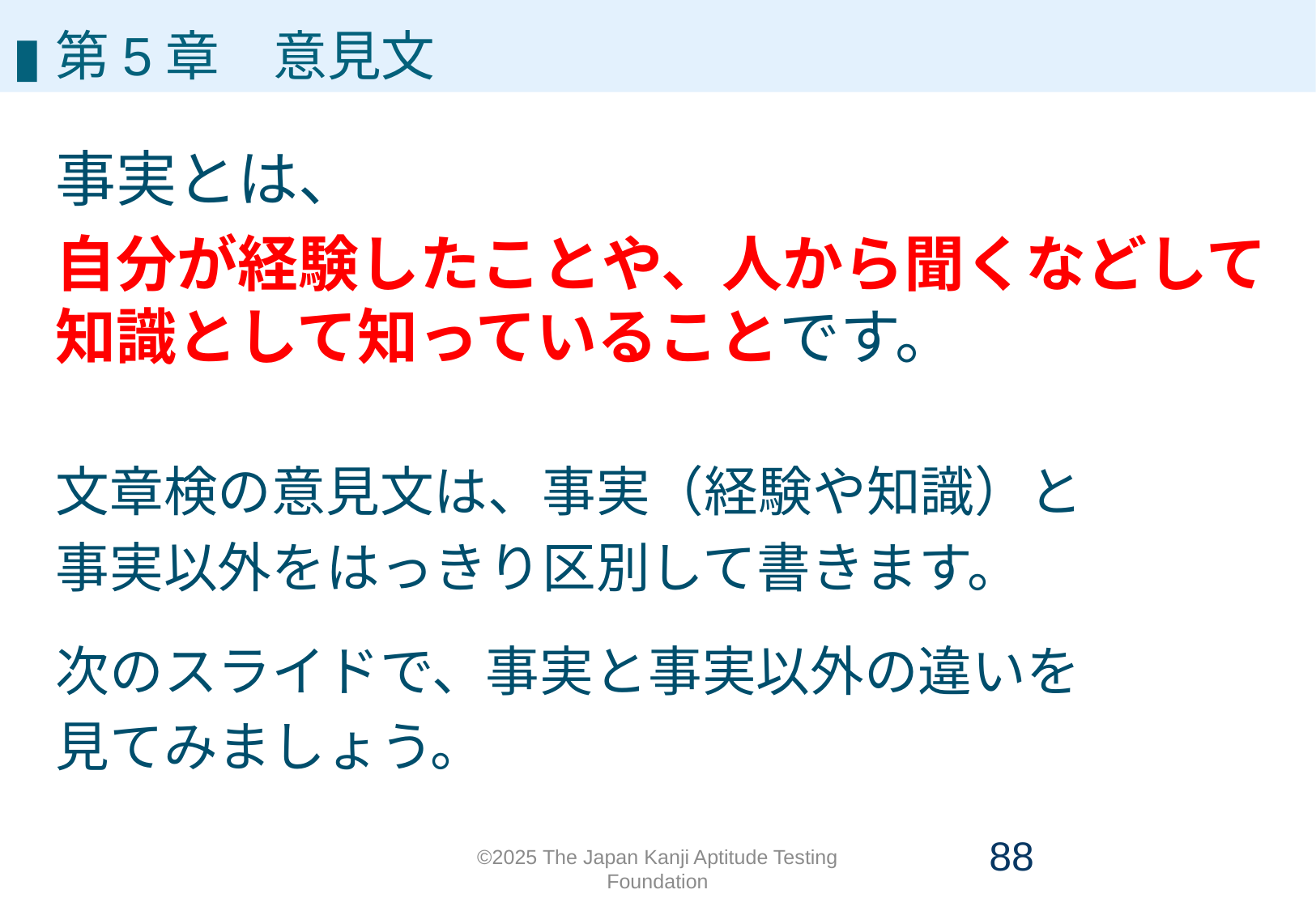

# 第5章
▮第5章　意見文
事実とは、
自分が経験したことや、人から聞くなどして知識として知っていることです。

文章検の意見文は、事実（経験や知識）と
事実以外をはっきり区別して書きます。

次のスライドで、事実と事実以外の違いを
見てみましょう。
©2025 The Japan Kanji Aptitude Testing Foundation
88